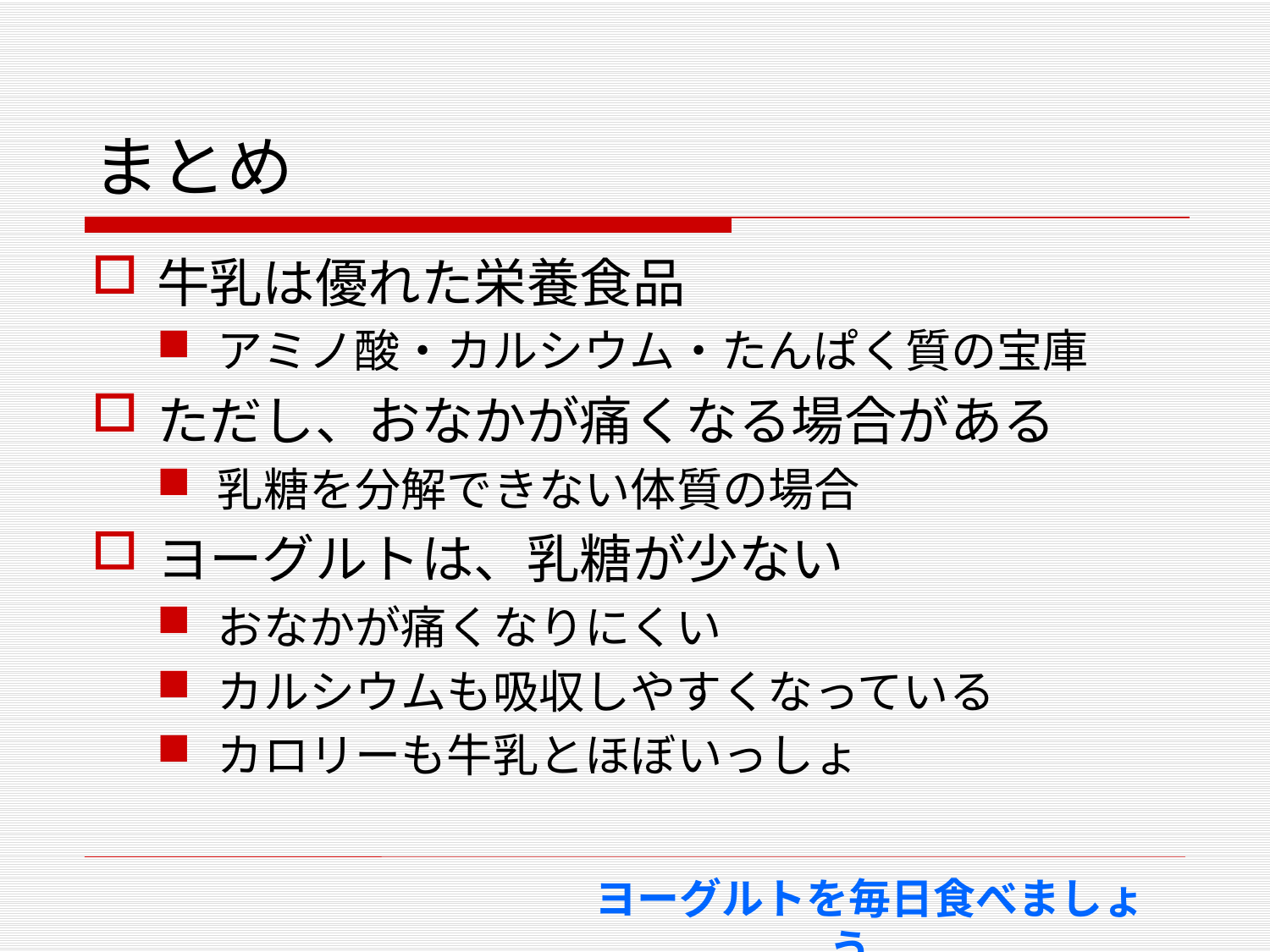

# まとめ
牛乳は優れた栄養食品
アミノ酸・カルシウム・たんぱく質の宝庫
ただし、おなかが痛くなる場合がある
乳糖を分解できない体質の場合
ヨーグルトは、乳糖が少ない
おなかが痛くなりにくい
カルシウムも吸収しやすくなっている
カロリーも牛乳とほぼいっしょ
ヨーグルトを毎日食べましょう。